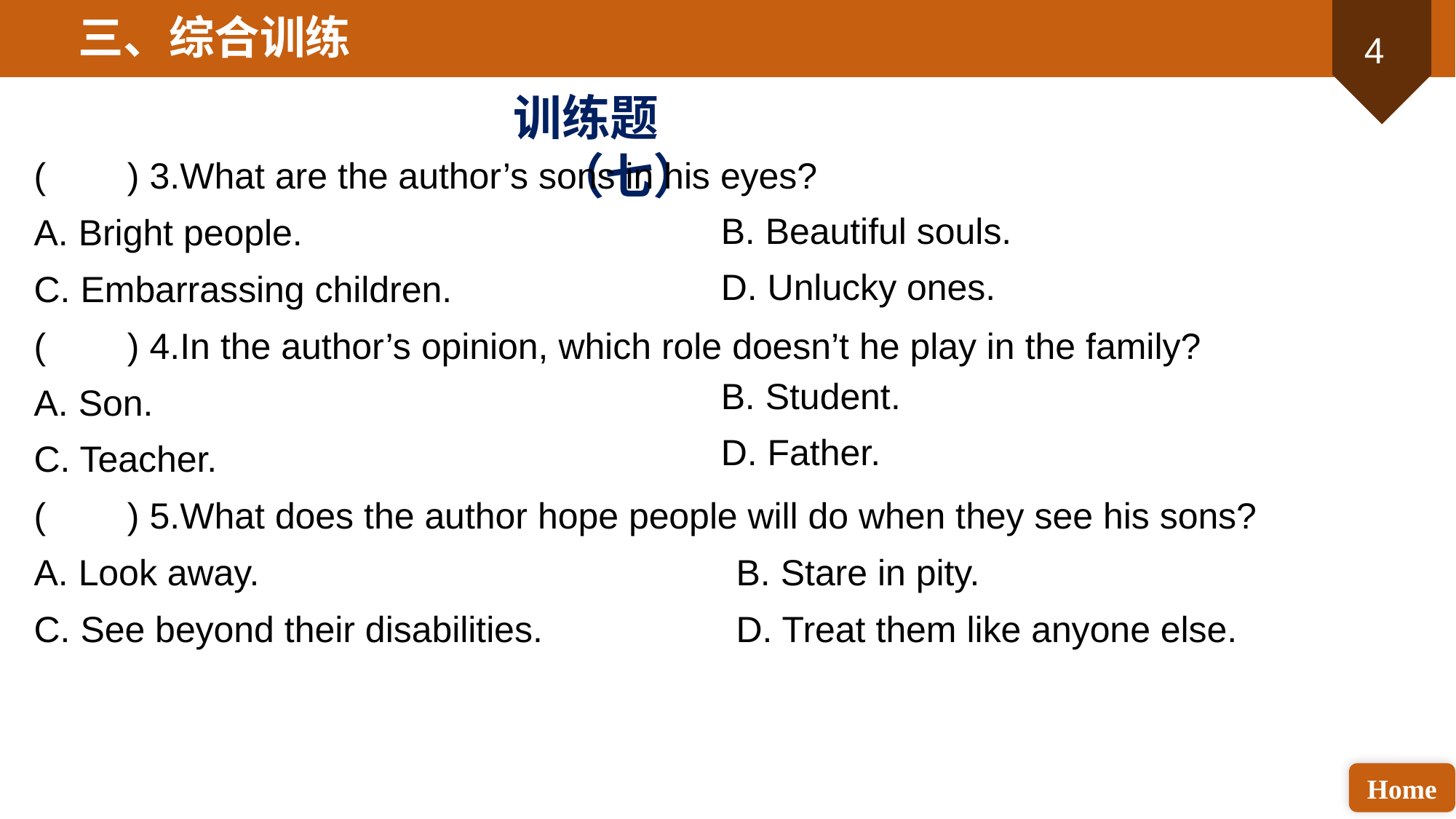

三、综合训练
训练题（七）
(        ) 3.What are the author’s sons in his eyes?
A. Bright people.
C. Embarrassing children.
(        ) 4.In the author’s opinion, which role doesn’t he play in the family?
A. Son.
C. Teacher.
(        ) 5.What does the author hope people will do when they see his sons?
A. Look away.
C. See beyond their disabilities.
B. Beautiful souls.
D. Unlucky ones.
B. Student.
D. Father.
B. Stare in pity.
D. Treat them like anyone else.